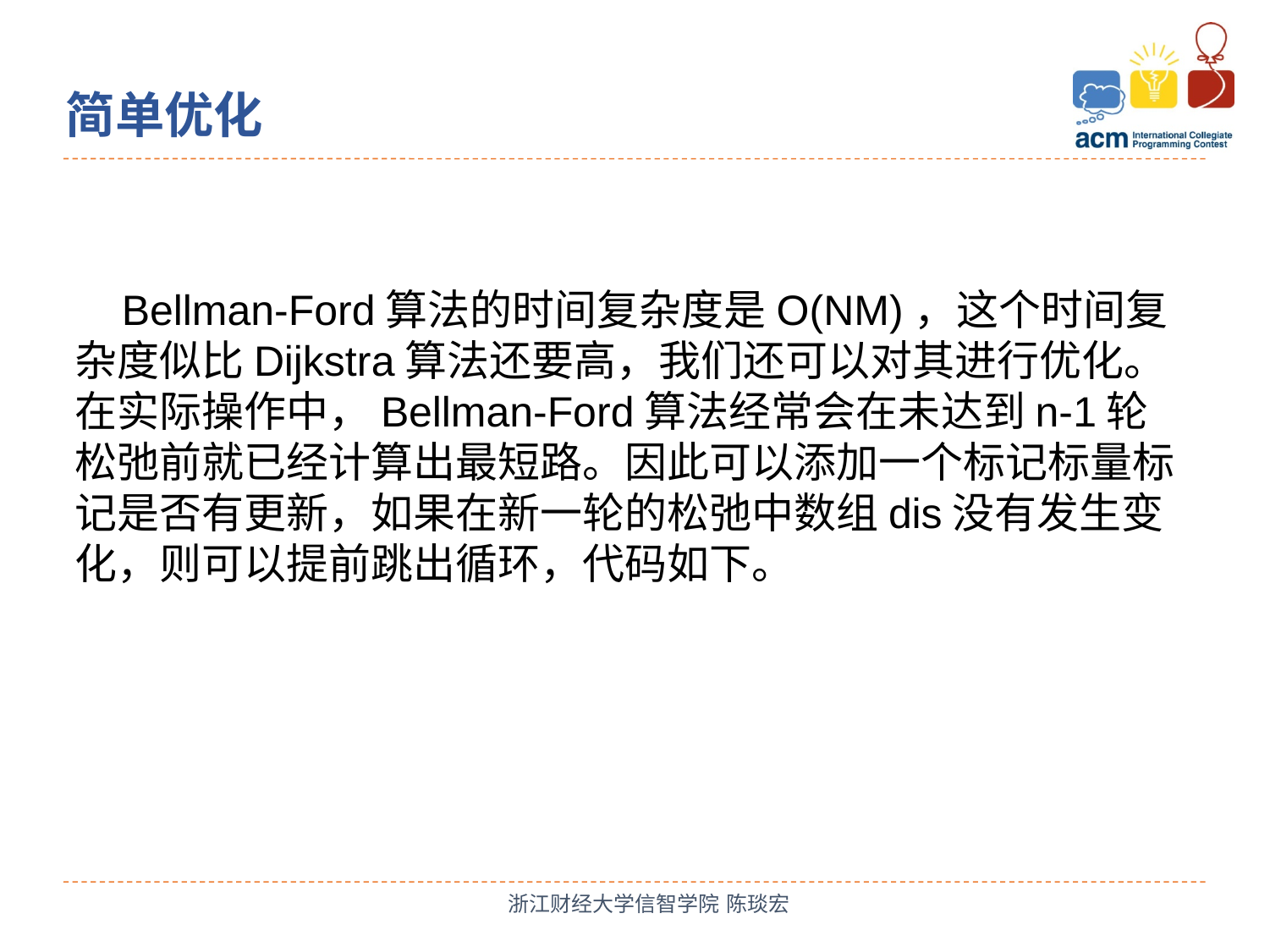

简单优化
    Bellman-Ford算法的时间复杂度是O(NM)，这个时间复杂度似比Dijkstra算法还要高，我们还可以对其进行优化。在实际操作中， Bellman-Ford算法经常会在未达到n-1轮松弛前就已经计算出最短路。因此可以添加一个标记标量标记是否有更新，如果在新一轮的松弛中数 组dis没有发生变化，则可以提前跳出循环，代码如下。
19
浙江财经大学信智学院 陈琰宏